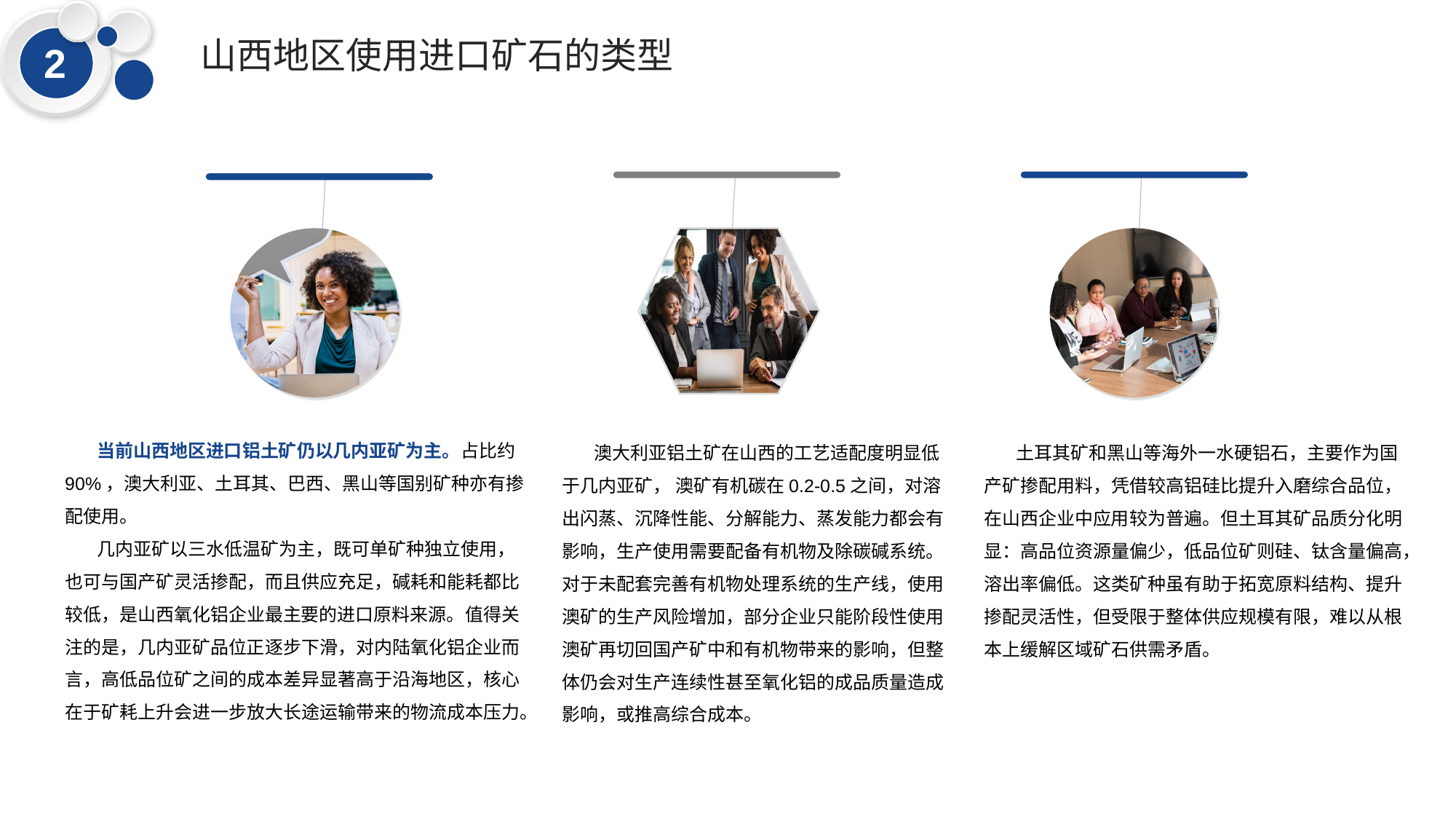

2
山西地区使用进口矿石的类型

      当前山西地区进口铝土矿仍以几内亚矿为主。占比约90%，澳大利亚、土耳其、巴西、黑山等国别矿种亦有掺配使用。
       几内亚矿以三水低温矿为主，既可单矿种独立使用，也可与国产矿灵活掺配，而且供应充足，碱耗和能耗都比较低，是山西氧化铝企业最主要的进口原料来源。值得关注的是，几内亚矿品位正逐步下滑，对内陆氧化铝企业而言，高低品位矿之间的成本差异显著高于沿海地区，核心在于矿耗上升会进一步放大长途运输带来的物流成本压力。
      澳大利亚铝土矿在山西的工艺适配度明显低于几内亚矿， 澳矿有机碳在0.2-0.5之间，对溶出闪蒸、沉降性能、分解能力、蒸发能力都会有影响，生产使用需要配备有机物及除碳碱系统。对于未配套完善有机物处理系统的生产线，使用澳矿的生产风险增加，部分企业只能阶段性使用澳矿再切回国产矿中和有机物带来的影响，但整体仍会对生产连续性甚至氧化铝的成品质量造成影响，或推高综合成本。
      土耳其矿和黑山等海外一水硬铝石，主要作为国产矿掺配用料，凭借较高铝硅比提升入磨综合品位，在山西企业中应用较为普遍。但土耳其矿品质分化明显：高品位资源量偏少，低品位矿则硅、钛含量偏高，溶出率偏低。这类矿种虽有助于拓宽原料结构、提升掺配灵活性，但受限于整体供应规模有限，难以从根本上缓解区域矿石供需矛盾。